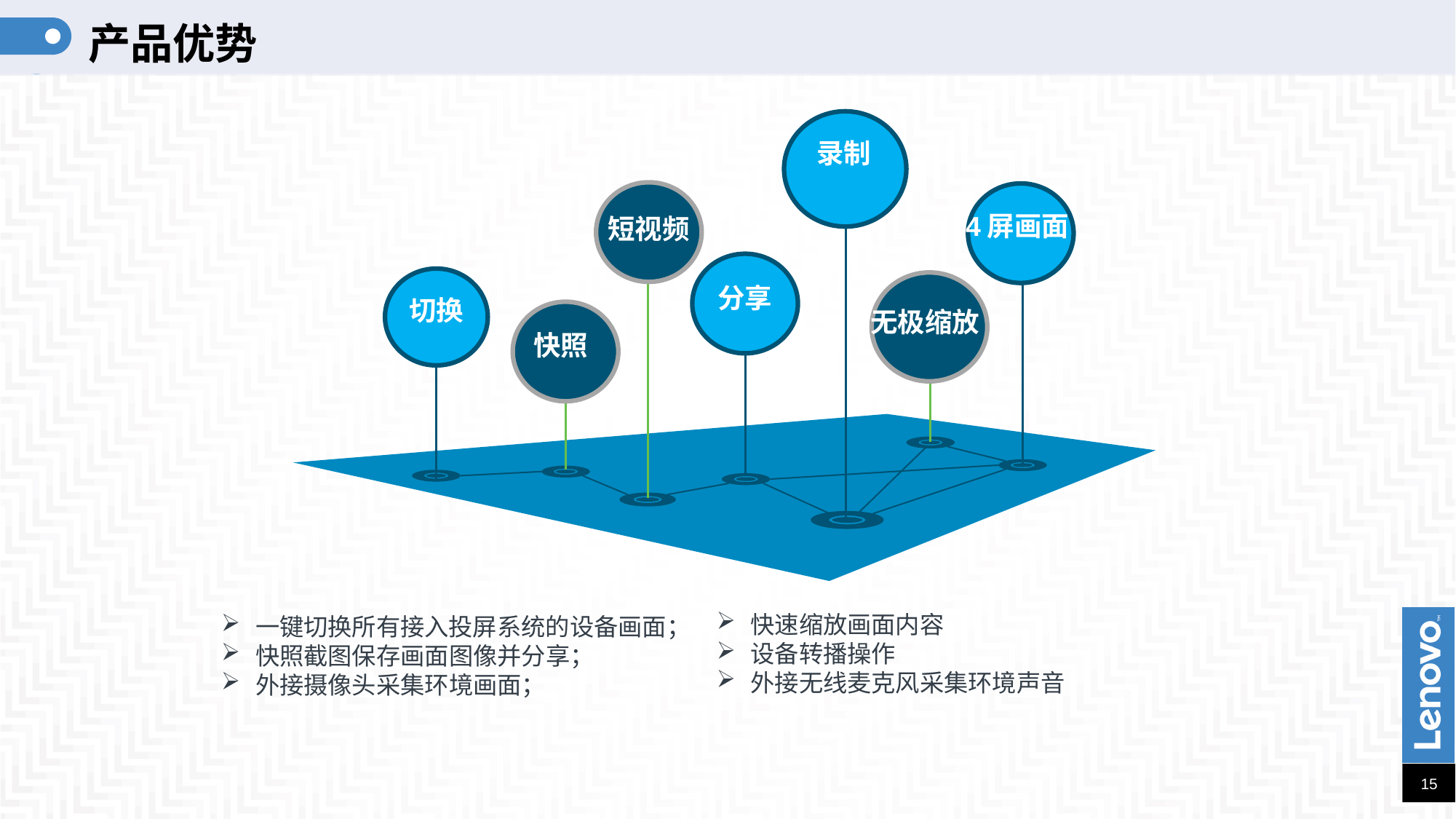

产品优势

录制

4屏画面
短视频

分享

切换
无极缩放
快照
快速缩放画面内容
设备转播操作
外接无线麦克风采集环境声音
一键切换所有接入投屏系统的设备画面；
快照截图保存画面图像并分享；
外接摄像头采集环境画面；